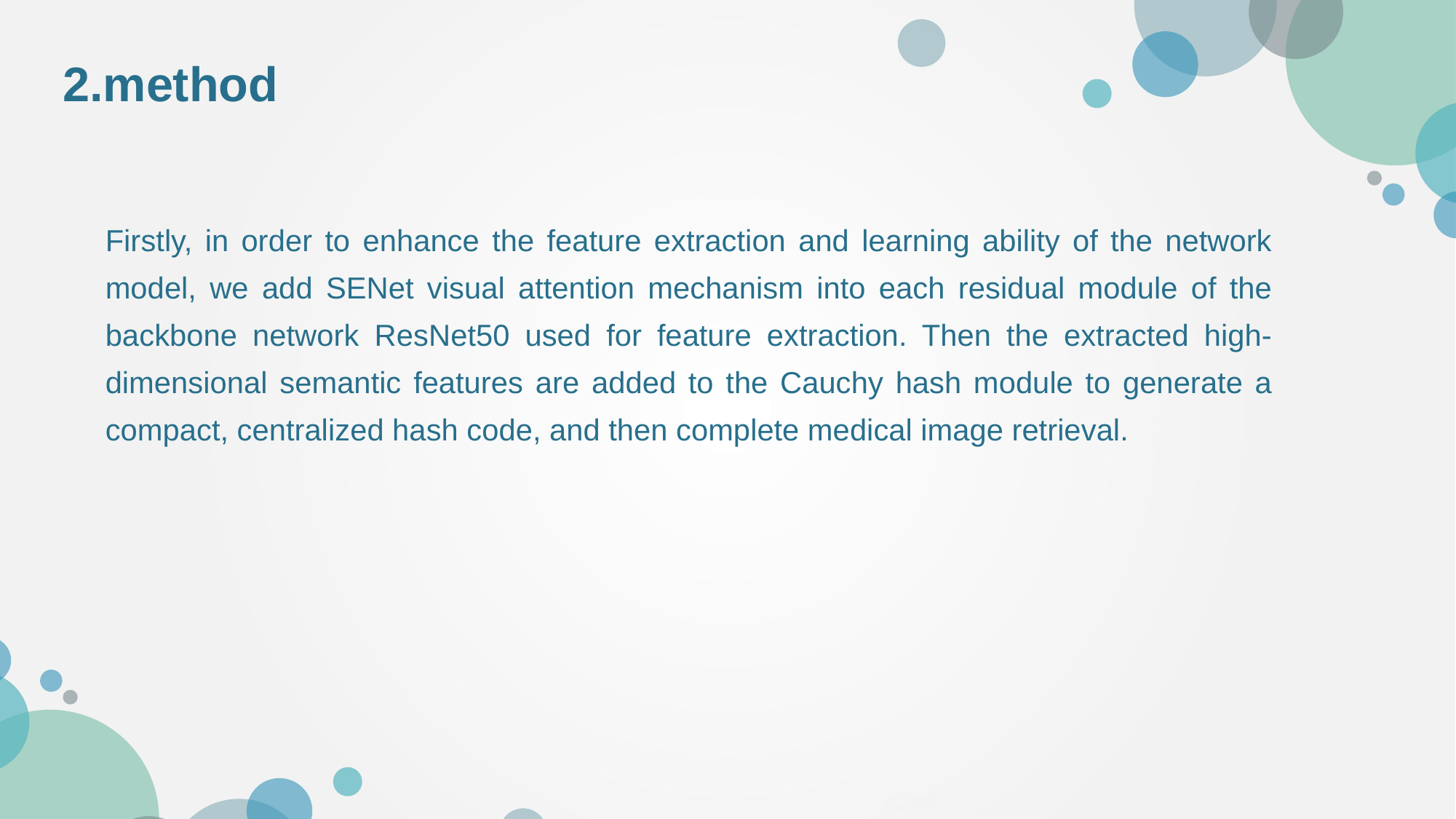

2.method
Firstly, in order to enhance the feature extraction and learning ability of the network model, we add SENet visual attention mechanism into each residual module of the backbone network ResNet50 used for feature extraction. Then the extracted high-dimensional semantic features are added to the Cauchy hash module to generate a compact, centralized hash code, and then complete medical image retrieval.
PPT模板下载：www.1ppt.com/moban/     行业PPT模板：www.1ppt.com/hangye/
节日PPT模板：www.1ppt.com/jieri/           PPT素材下载：www.1ppt.com/sucai/
PPT背景图片：www.1ppt.com/beijing/      PPT图表下载：www.1ppt.com/tubiao/
优秀PPT下载：www.1ppt.com/xiazai/        PPT教程： www.1ppt.com/powerpoint/
Word教程： www.1ppt.com/word/              Excel教程：www.1ppt.com/excel/
资料下载：www.1ppt.com/ziliao/                PPT课件下载：www.1ppt.com/kejian/
范文下载：www.1ppt.com/fanwen/             试卷下载：www.1ppt.com/shiti/
教案下载：www.1ppt.com/jiaoan/
字体下载：www.1ppt.com/ziti/